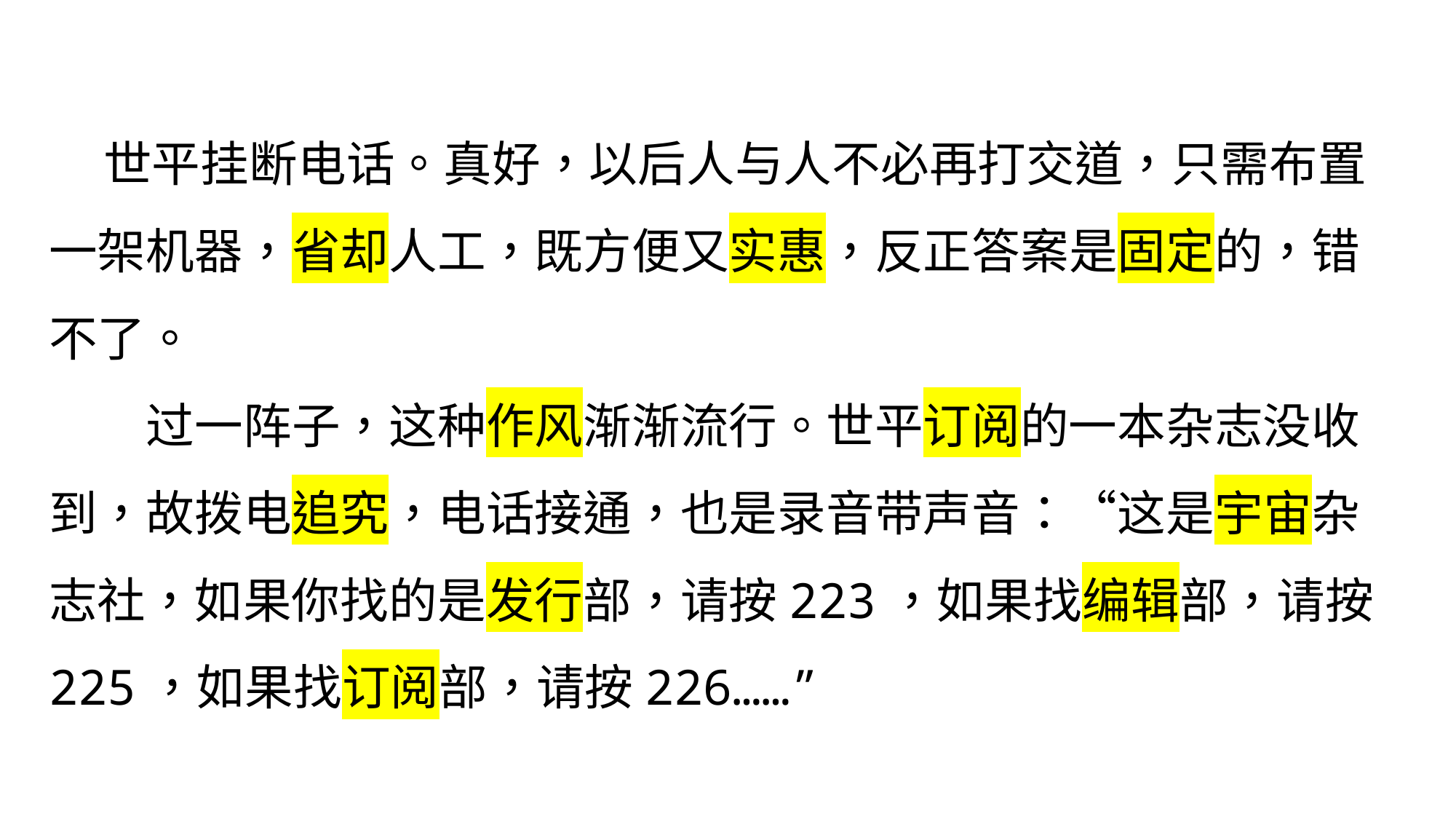

世平挂断电话。真好，以后人与人不必再打交道，只需布置一架机器，省却人工，既方便又实惠，反正答案是固定的，错不了。
　　过一阵子，这种作风渐渐流行。世平订阅的一本杂志没收到，故拨电追究，电话接通，也是录音带声音：“这是宇宙杂志社，如果你找的是发行部，请按223，如果找编辑部，请按225，如果找订阅部，请按226……”